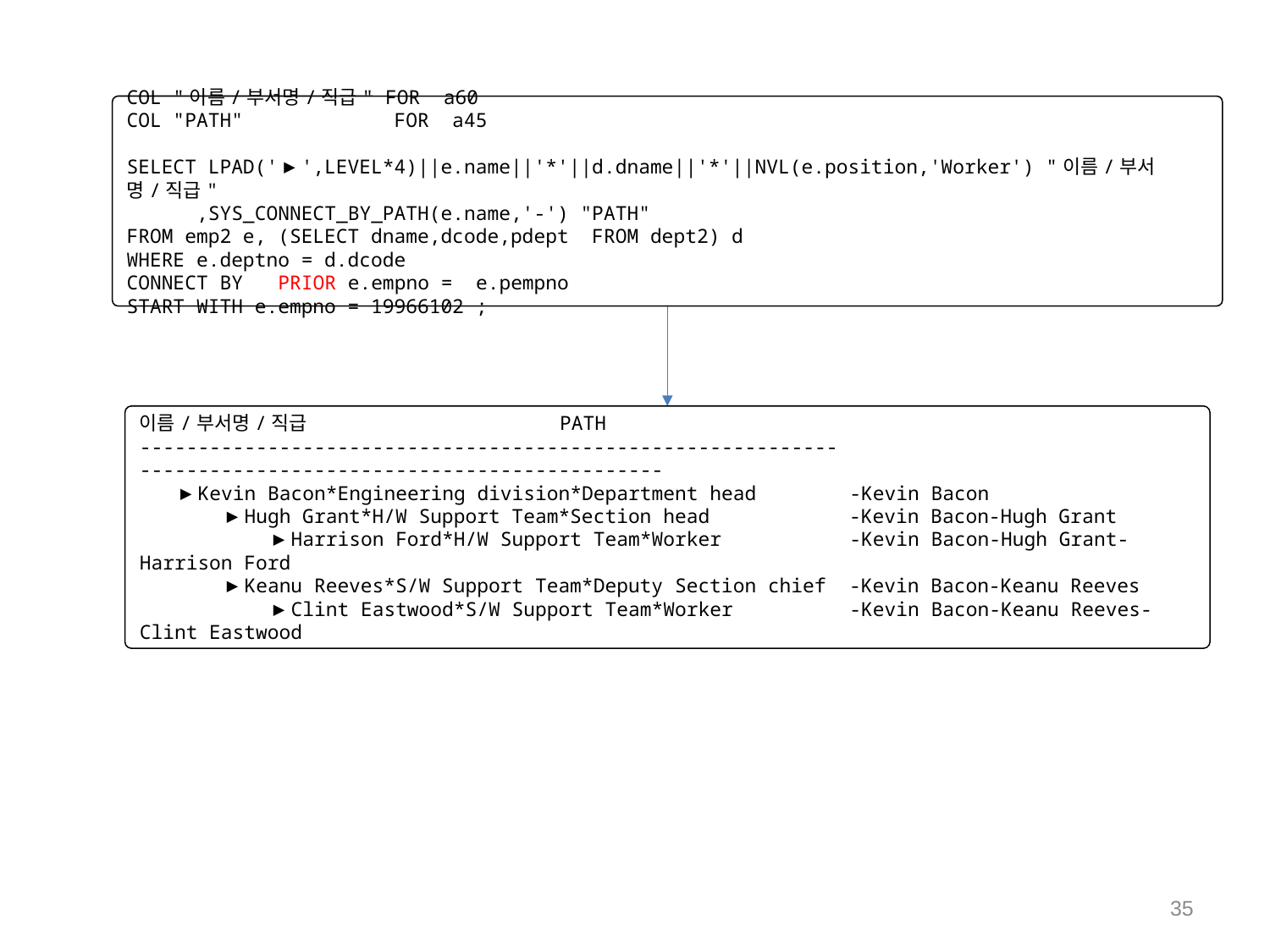

COL "이름/부서명/직급" FOR  a60
COL "PATH"             FOR  a45

SELECT LPAD('▶',LEVEL*4)||e.name||'*'||d.dname||'*'||NVL(e.position,'Worker') "이름/부서명/직급"
      ,SYS_CONNECT_BY_PATH(e.name,'-') "PATH"
FROM emp2 e, (SELECT dname,dcode,pdept  FROM dept2) d
WHERE e.deptno = d.dcode
CONNECT BY   PRIOR e.empno =  e.pempno
START WITH e.empno = 19966102 ;
이름/부서명/직급                                             PATH
------------------------------------------------------------ ---------------------------------------------
   ▶Kevin Bacon*Engineering division*Department head        -Kevin Bacon
       ▶Hugh Grant*H/W Support Team*Section head            -Kevin Bacon-Hugh Grant
           ▶Harrison Ford*H/W Support Team*Worker           -Kevin Bacon-Hugh Grant-Harrison Ford
       ▶Keanu Reeves*S/W Support Team*Deputy Section chief  -Kevin Bacon-Keanu Reeves
           ▶Clint Eastwood*S/W Support Team*Worker          -Kevin Bacon-Keanu Reeves-Clint Eastwood
35